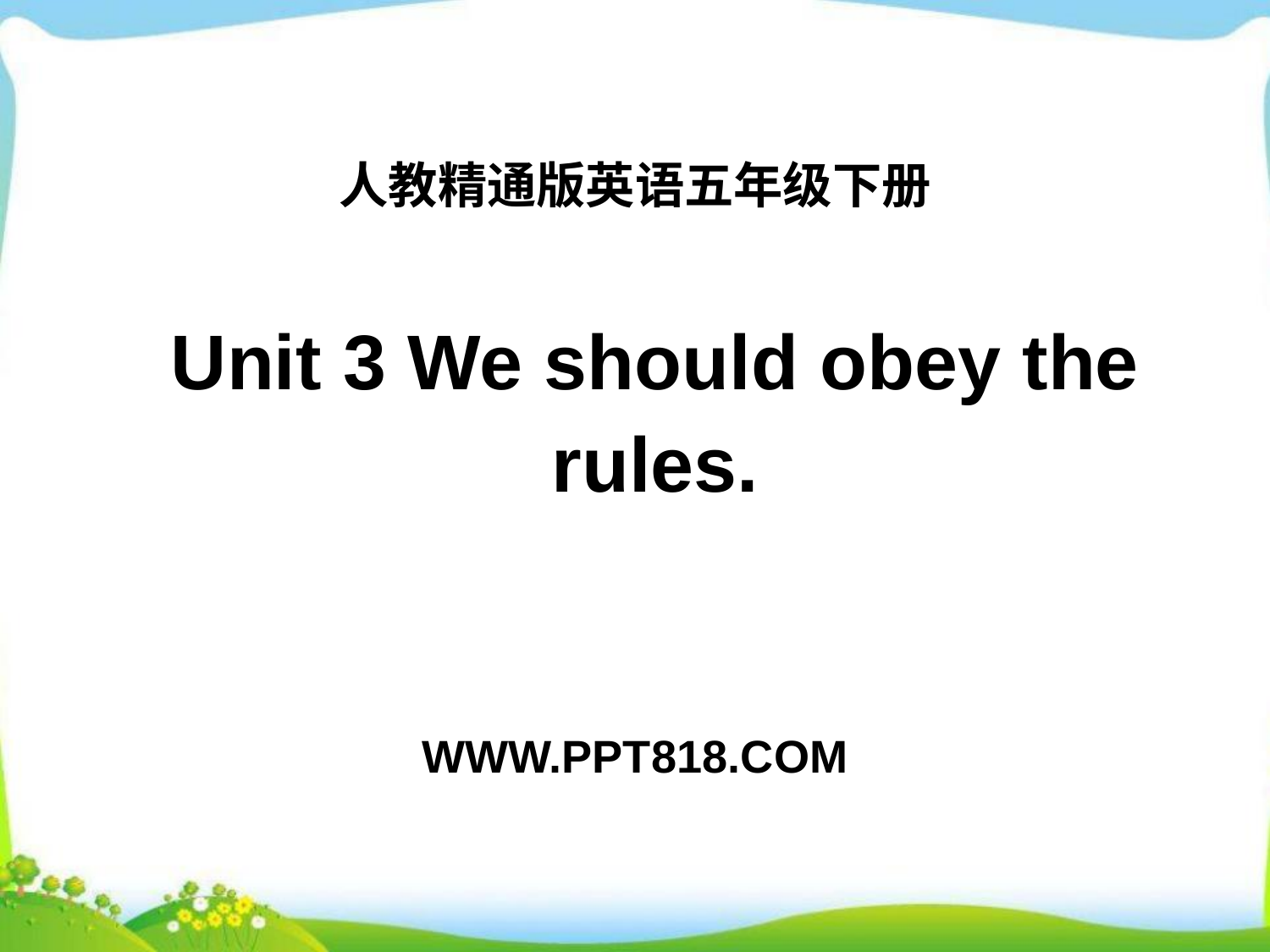

人教精通版英语五年级下册
# Unit 3 We should obey the rules.
WWW.PPT818.COM